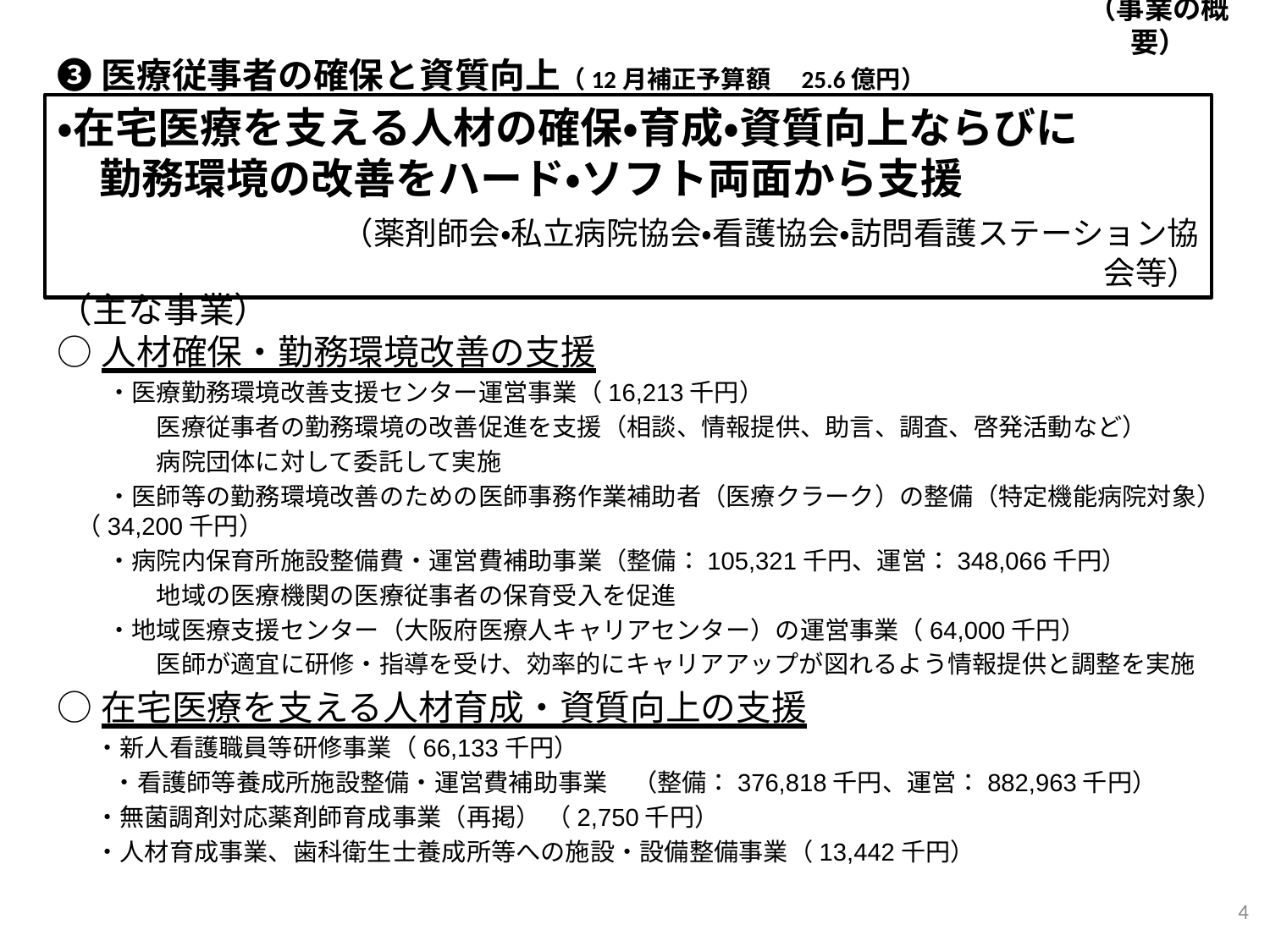

（事業の概要）
➌医療従事者の確保と資質向上（12月補正予算額　25.6億円）
・在宅医療を支える人材の確保・育成・資質向上ならびに
　勤務環境の改善をハード・ソフト両面から支援
　　　　　　（薬剤師会・私立病院協会・看護協会・訪問看護ステーション協会等）
（主な事業）
○人材確保・勤務環境改善の支援
　　・医療勤務環境改善支援センター運営事業（16,213千円）
　　　　医療従事者の勤務環境の改善促進を支援（相談、情報提供、助言、調査、啓発活動など）
　　　　病院団体に対して委託して実施
　　・医師等の勤務環境改善のための医師事務作業補助者（医療クラーク）の整備（特定機能病院対象） （34,200千円）
　　・病院内保育所施設整備費・運営費補助事業（整備：105,321千円、運営：348,066千円）
　　　　地域の医療機関の医療従事者の保育受入を促進
　　・地域医療支援センター（大阪府医療人キャリアセンター）の運営事業（64,000千円）
　　　　医師が適宜に研修・指導を受け、効率的にキャリアアップが図れるよう情報提供と調整を実施
○在宅医療を支える人材育成・資質向上の支援
・新人看護職員等研修事業（66,133千円）
　　 ・看護師等養成所施設整備・運営費補助事業　（整備：376,818千円、運営：882,963千円）
・無菌調剤対応薬剤師育成事業（再掲） （2,750千円）
・人材育成事業、歯科衛生士養成所等への施設・設備整備事業（13,442千円）
4